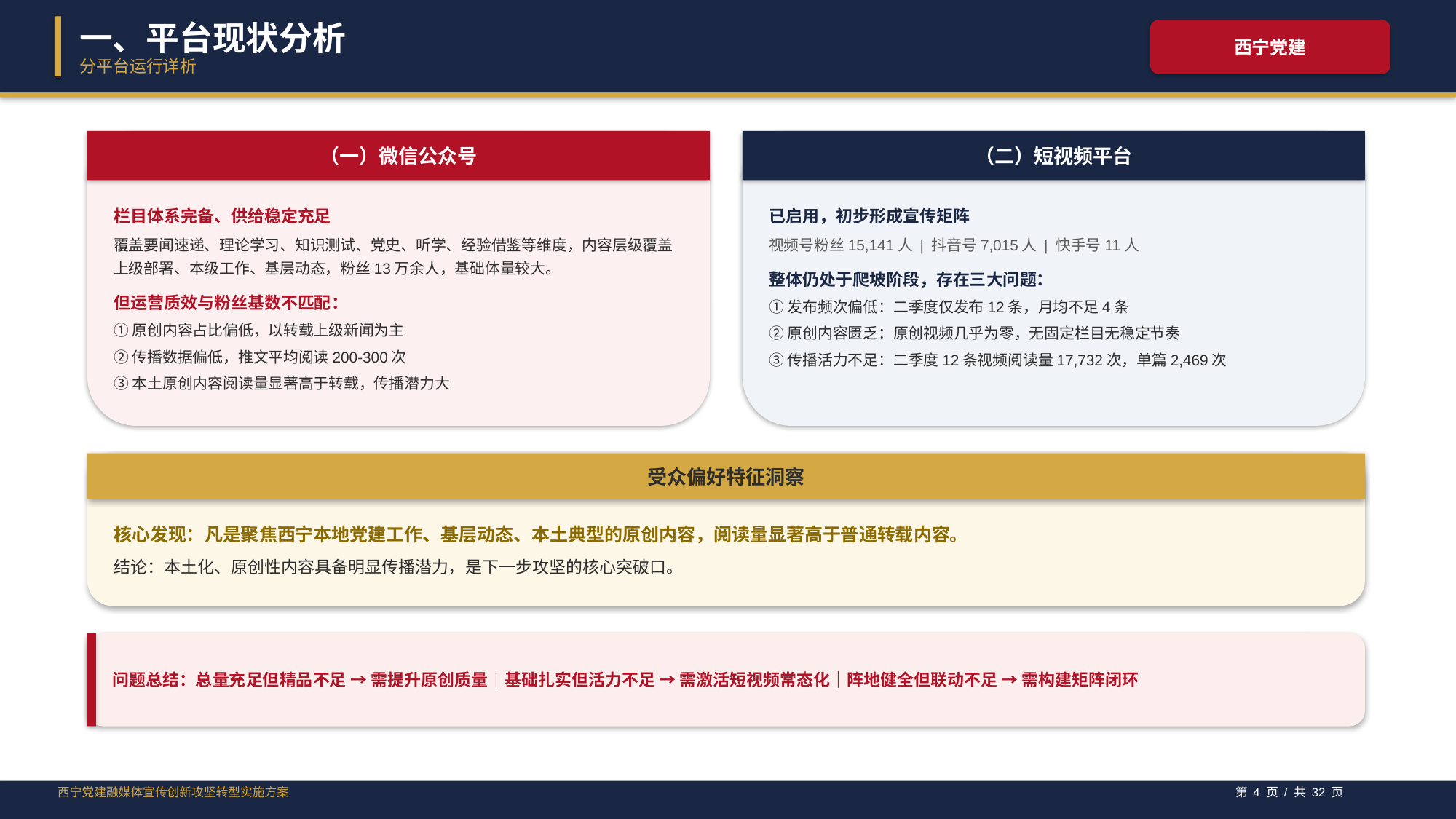

一、平台现状分析

西宁党建
分平台运行详析

（一）微信公众号

（二）短视频平台
栏目体系完备、供给稳定充足
覆盖要闻速递、理论学习、知识测试、党史、听学、经验借鉴等维度，内容层级覆盖上级部署、本级工作、基层动态，粉丝13万余人，基础体量较大。
但运营质效与粉丝基数不匹配：
①原创内容占比偏低，以转载上级新闻为主
②传播数据偏低，推文平均阅读200-300次
③本土原创内容阅读量显著高于转载，传播潜力大
已启用，初步形成宣传矩阵
视频号粉丝15,141人 | 抖音号7,015人 | 快手号11人
整体仍处于爬坡阶段，存在三大问题：
①发布频次偏低：二季度仅发布12条，月均不足4条
②原创内容匮乏：原创视频几乎为零，无固定栏目无稳定节奏
③传播活力不足：二季度12条视频阅读量17,732次，单篇2,469次

受众偏好特征洞察
核心发现：凡是聚焦西宁本地党建工作、基层动态、本土典型的原创内容，阅读量显著高于普通转载内容。
结论：本土化、原创性内容具备明显传播潜力，是下一步攻坚的核心突破口。

问题总结：总量充足但精品不足 → 需提升原创质量｜基础扎实但活力不足 → 需激活短视频常态化｜阵地健全但联动不足 → 需构建矩阵闭环

西宁党建融媒体宣传创新攻坚转型实施方案
第 4 页 / 共 32 页